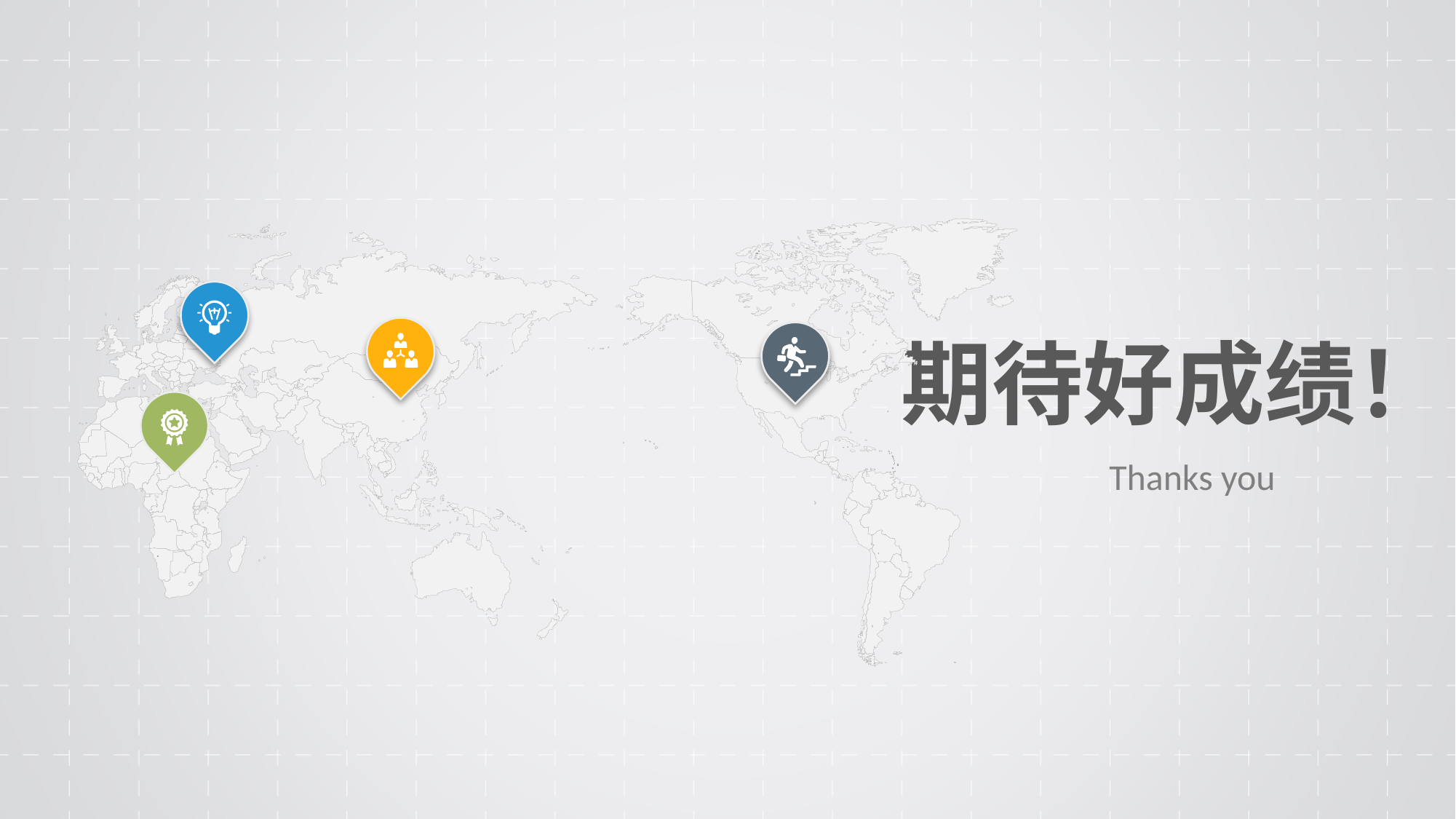

|  |  |  |  |  |  |  |  |  |  |
| --- | --- | --- | --- | --- | --- | --- | --- | --- | --- |

期待好成绩！

Thanks you